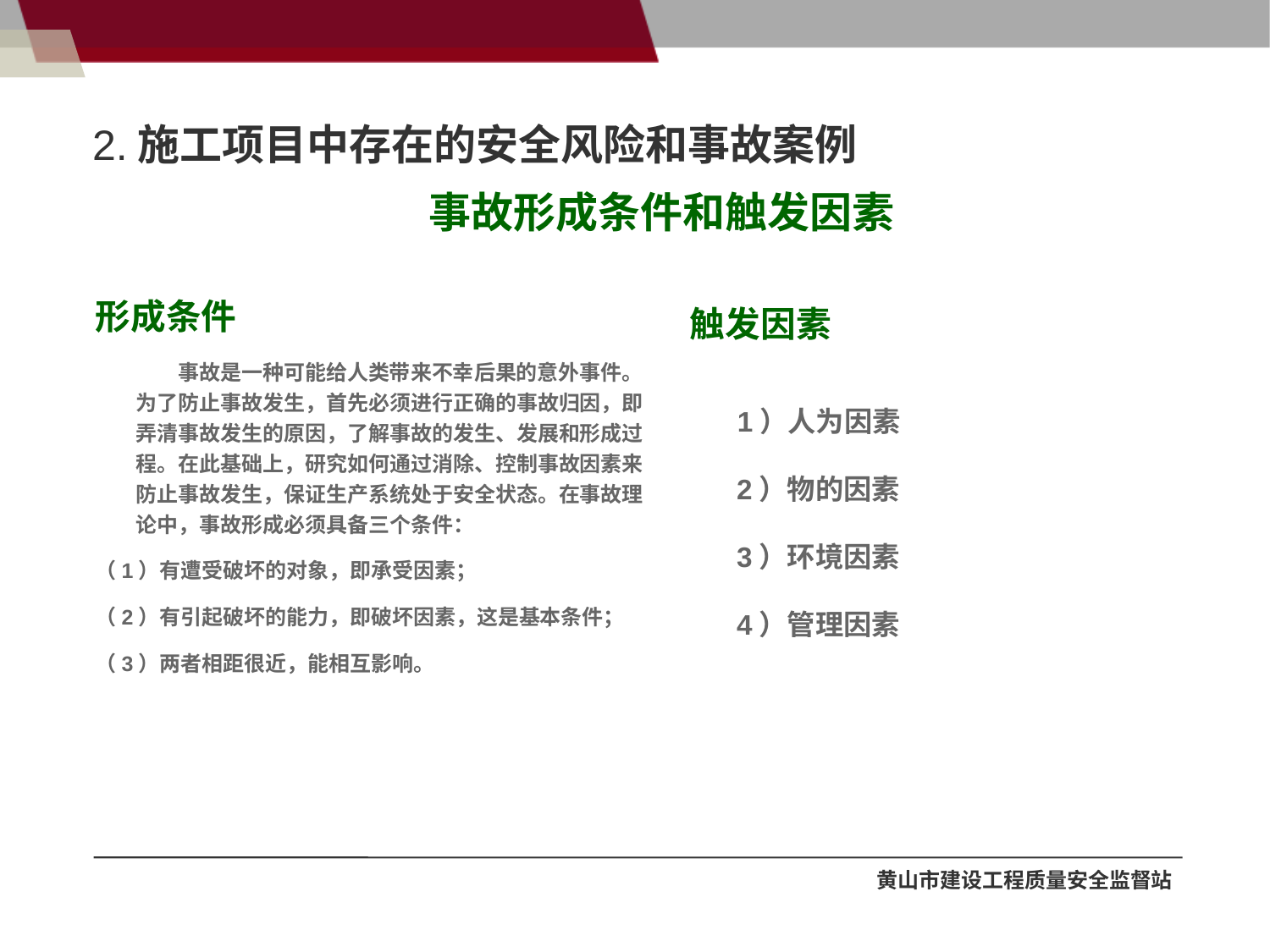

# 2.施工项目中存在的安全风险和事故案例
事故形成条件和触发因素
形成条件
                事故是一种可能给人类带来不幸后果的意外事件。为了防止事故发生，首先必须进行正确的事故归因，即弄清事故发生的原因，了解事故的发生、发展和形成过程。在此基础上，研究如何通过消除、控制事故因素来防止事故发生，保证生产系统处于安全状态。在事故理论中，事故形成必须具备三个条件：
（1）有遭受破坏的对象，即承受因素；
（2）有引起破坏的能力，即破坏因素，这是基本条件；
（3）两者相距很近，能相互影响。

触发因素

        1）人为因素

      2）物的因素

      3）环境因素

      4）管理因素